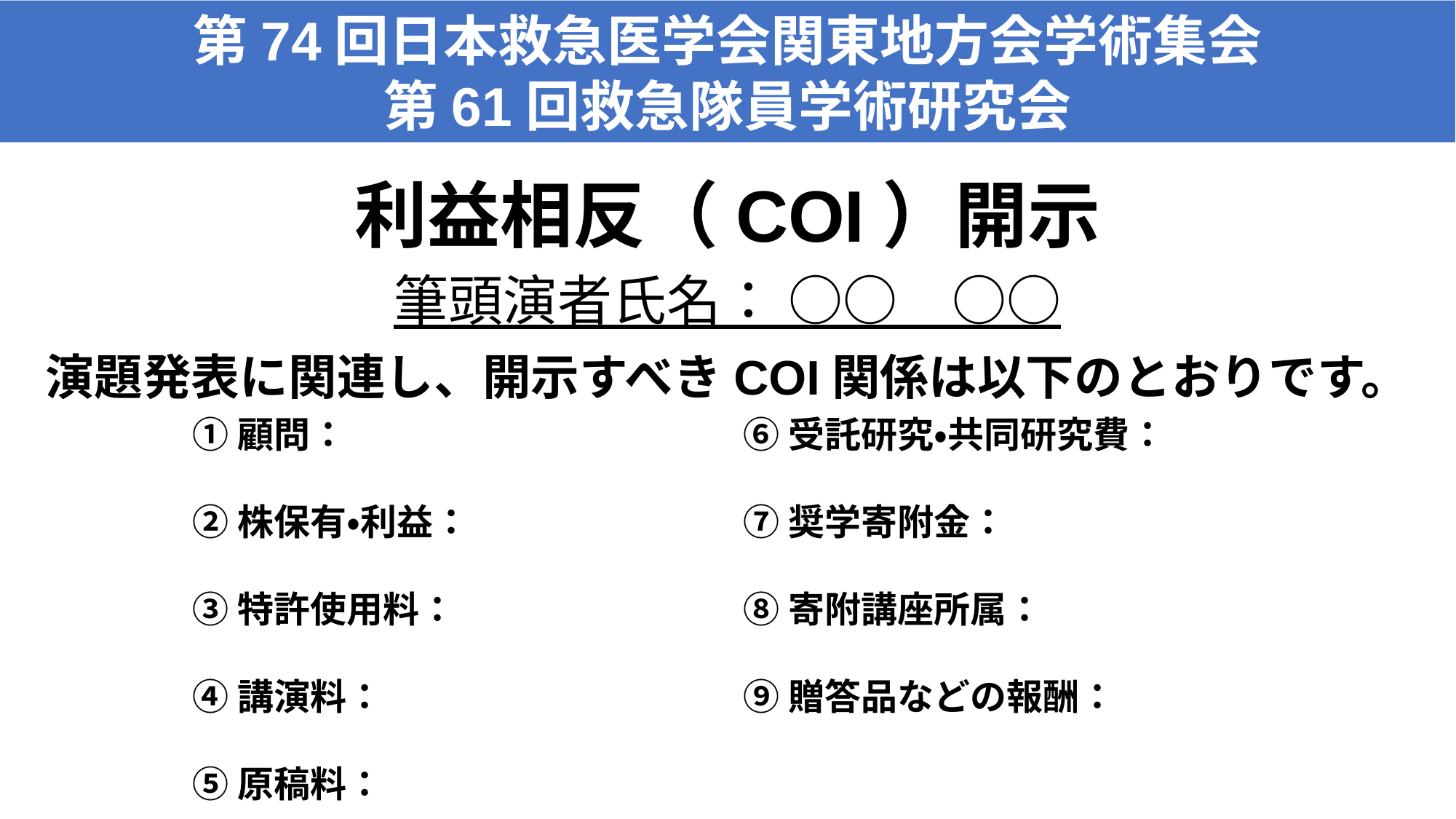

第74回日本救急医学会関東地方会学術集会
第61回救急隊員学術研究会
利益相反（COI）開示
筆頭演者氏名： ○○　○○
演題発表に関連し、開示すべきCOI関係は以下のとおりです。
①顧問：

②株保有・利益：

③特許使用料：

④講演料：

⑤原稿料：
⑥受託研究・共同研究費：

⑦奨学寄附金：

⑧寄附講座所属：

⑨贈答品などの報酬：